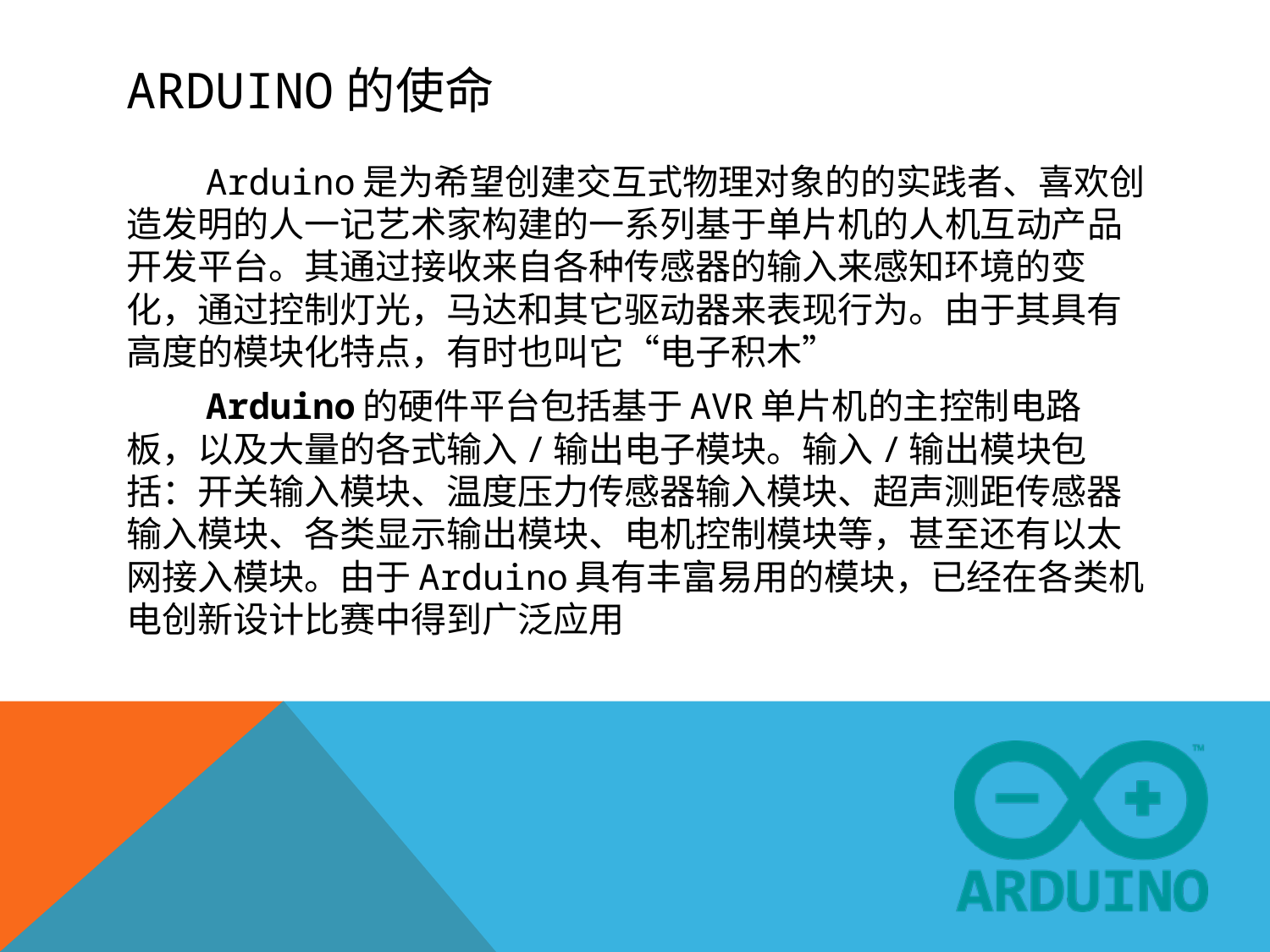

# Arduino的使命
 Arduino是为希望创建交互式物理对象的的实践者、喜欢创造发明的人一记艺术家构建的一系列基于单片机的人机互动产品开发平台。其通过接收来自各种传感器的输入来感知环境的变化，通过控制灯光，马达和其它驱动器来表现行为。由于其具有高度的模块化特点，有时也叫它“电子积木”
 Arduino的硬件平台包括基于AVR单片机的主控制电路板，以及大量的各式输入/输出电子模块。输入/输出模块包括：开关输入模块、温度压力传感器输入模块、超声测距传感器输入模块、各类显示输出模块、电机控制模块等，甚至还有以太网接入模块。由于Arduino具有丰富易用的模块，已经在各类机电创新设计比赛中得到广泛应用